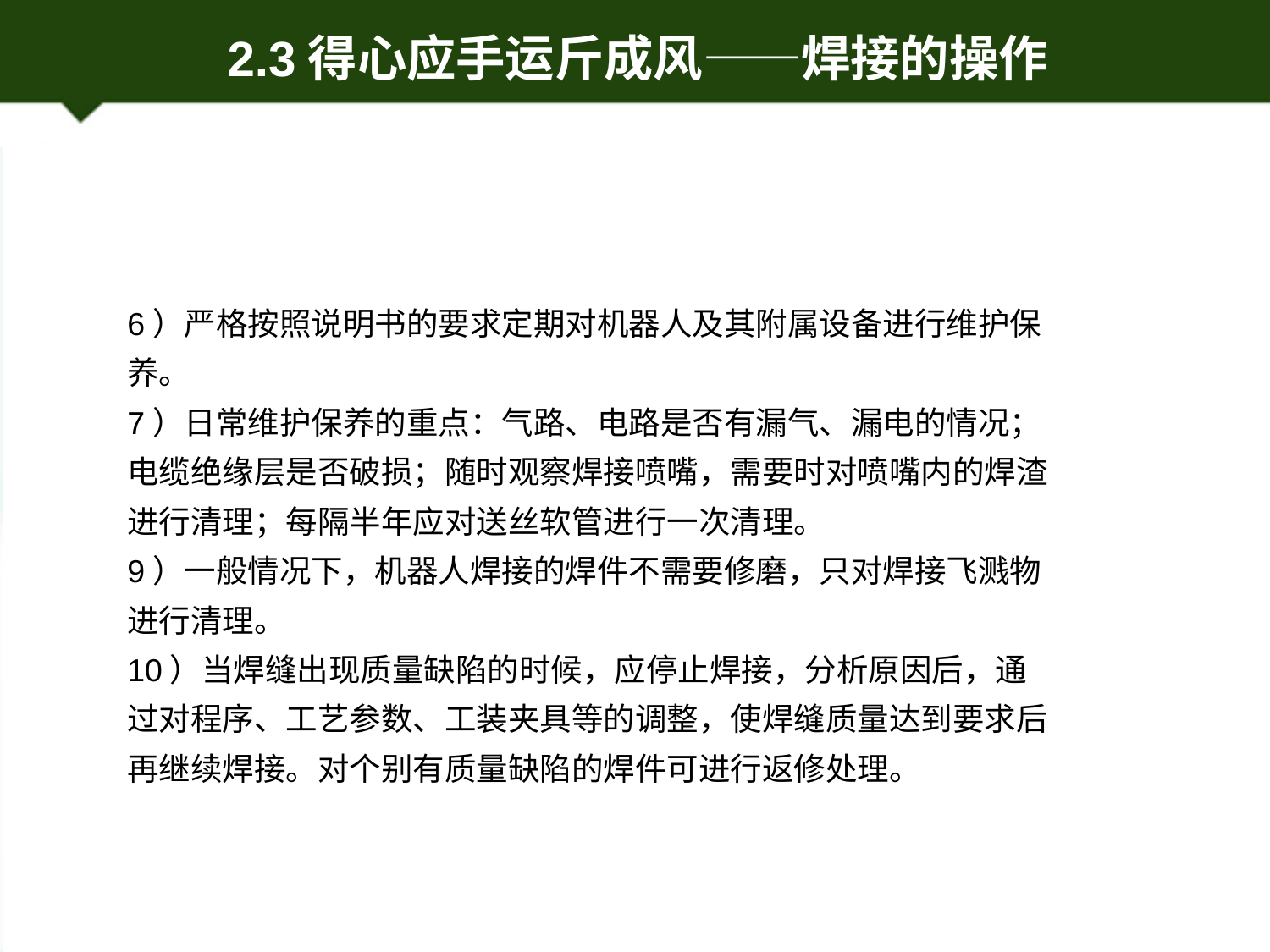

#
6）严格按照说明书的要求定期对机器人及其附属设备进行维护保养。
7）日常维护保养的重点：气路、电路是否有漏气、漏电的情况；电缆绝缘层是否破损；随时观察焊接喷嘴，需要时对喷嘴内的焊渣进行清理；每隔半年应对送丝软管进行一次清理。
9）一般情况下，机器人焊接的焊件不需要修磨，只对焊接飞溅物进行清理。
10）当焊缝出现质量缺陷的时候，应停止焊接，分析原因后，通过对程序、工艺参数、工装夹具等的调整，使焊缝质量达到要求后再继续焊接。对个别有质量缺陷的焊件可进行返修处理。